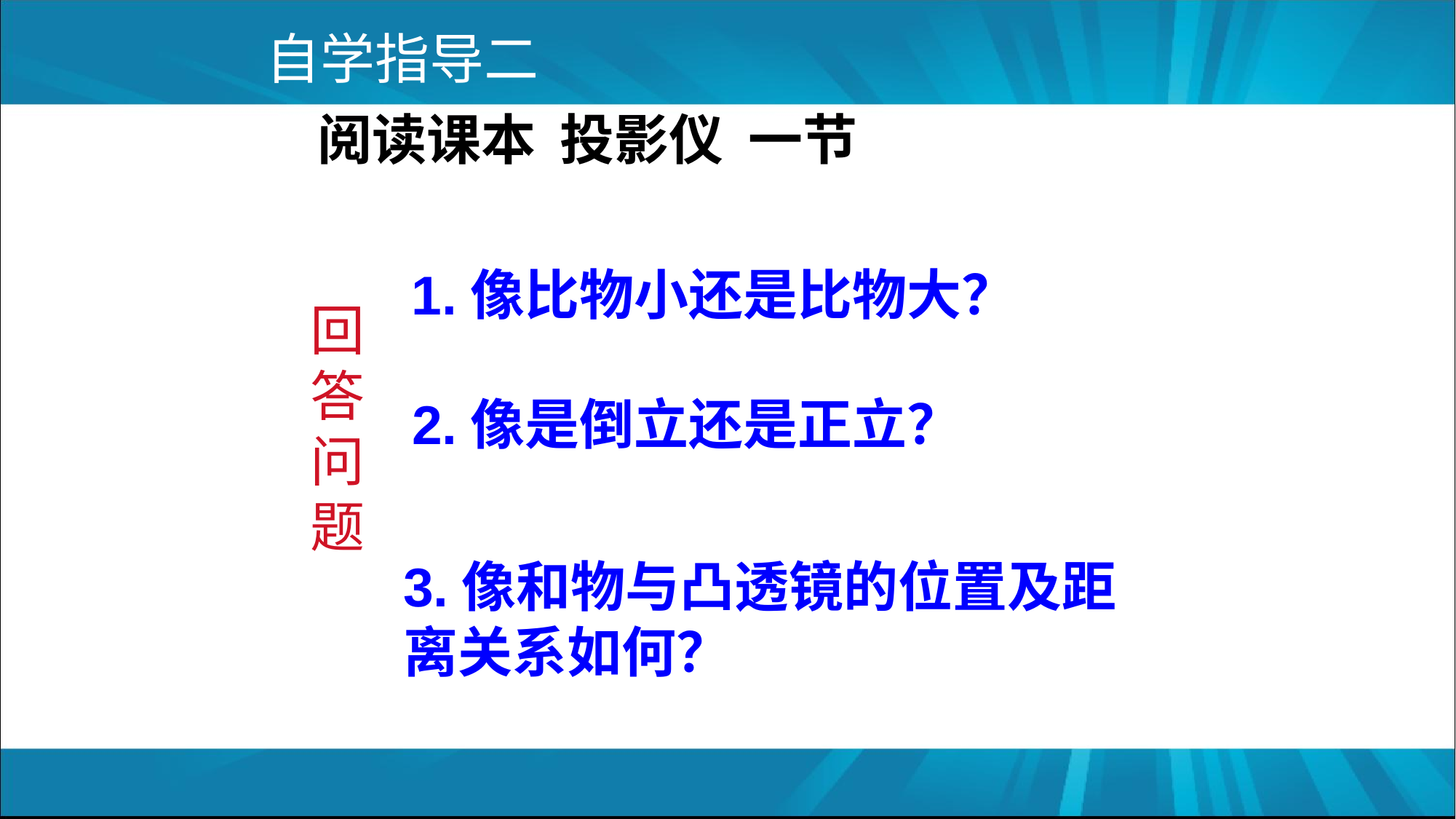

自学指导二
阅读课本  投影仪  一节

回答问题
1.像比物小还是比物大？
2.像是倒立还是正立？
3.像和物与凸透镜的位置及距离关系如何？